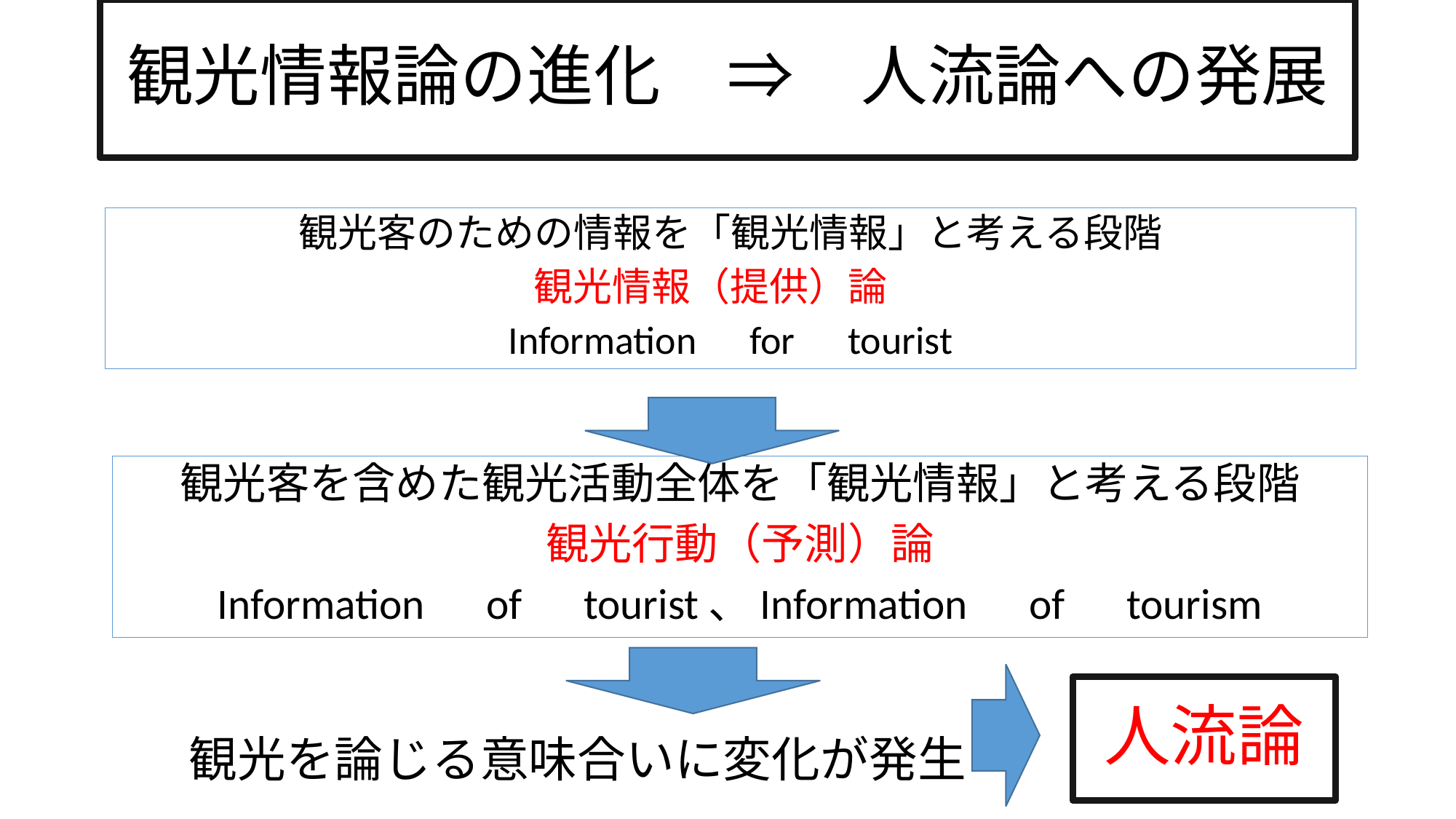

# 観光情報論の進化　⇒　人流論への発展
観光客のための情報を「観光情報」と考える段階
観光情報（提供）論
Information　for　tourist

観光客を含めた観光活動全体を「観光情報」と考える段階
観光行動（予測）論
Information　of　tourist、Information　of　tourism

人流論

観光を論じる意味合いに変化が発生